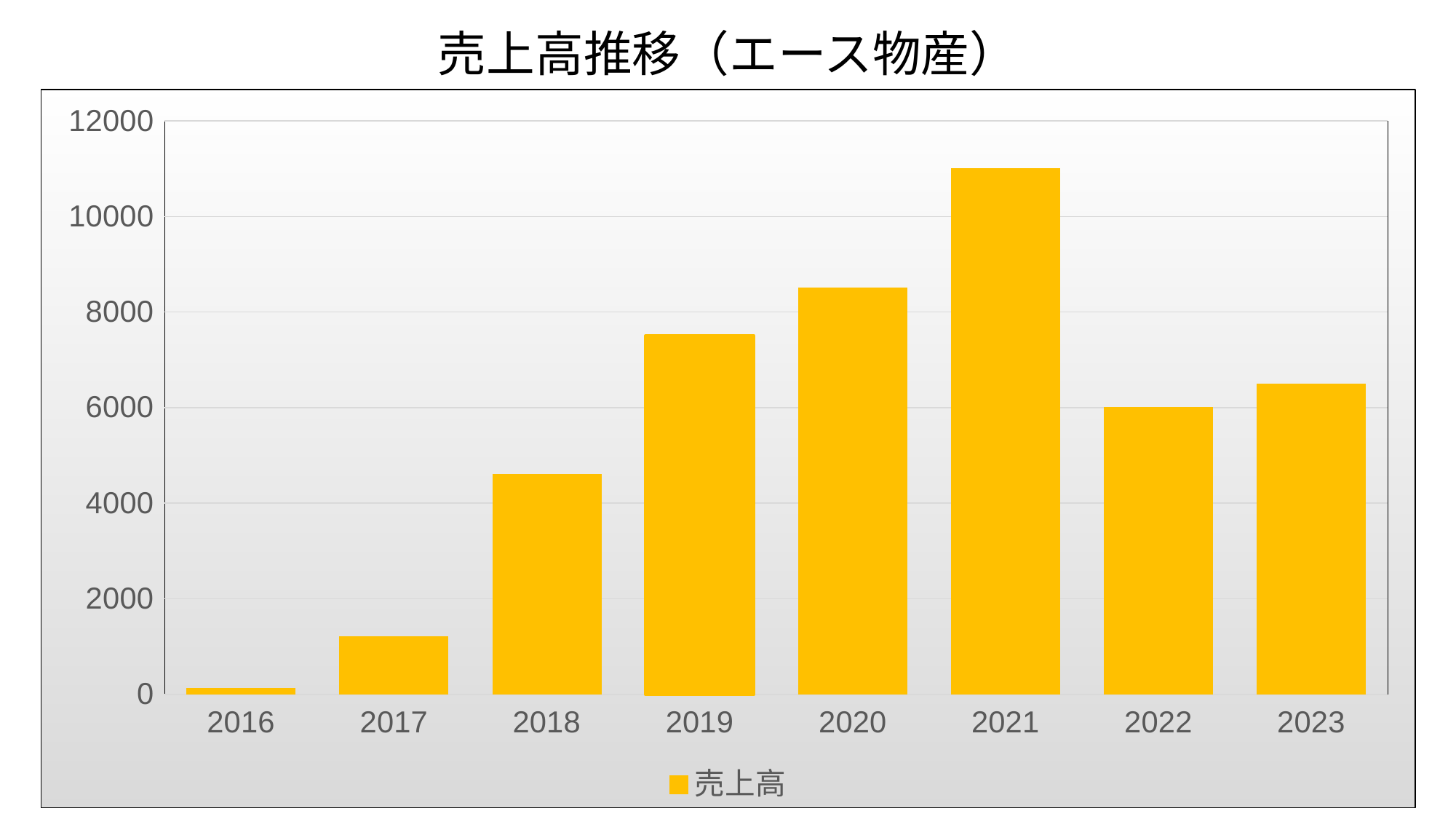

# 売上高推移（エース物産）

### Chart

| Category | 売上高 |
|---|---|
| 2016 | 120.0 |
| 2017 | 1200.0 |
| 2018 | 4600.0 |
| 2019 | 7500.0 |
| 2020 | 8500.0 |
| 2021 | 11000.0 |
| 2022 | 6000.0 |
| 2023 | 6500.0 |